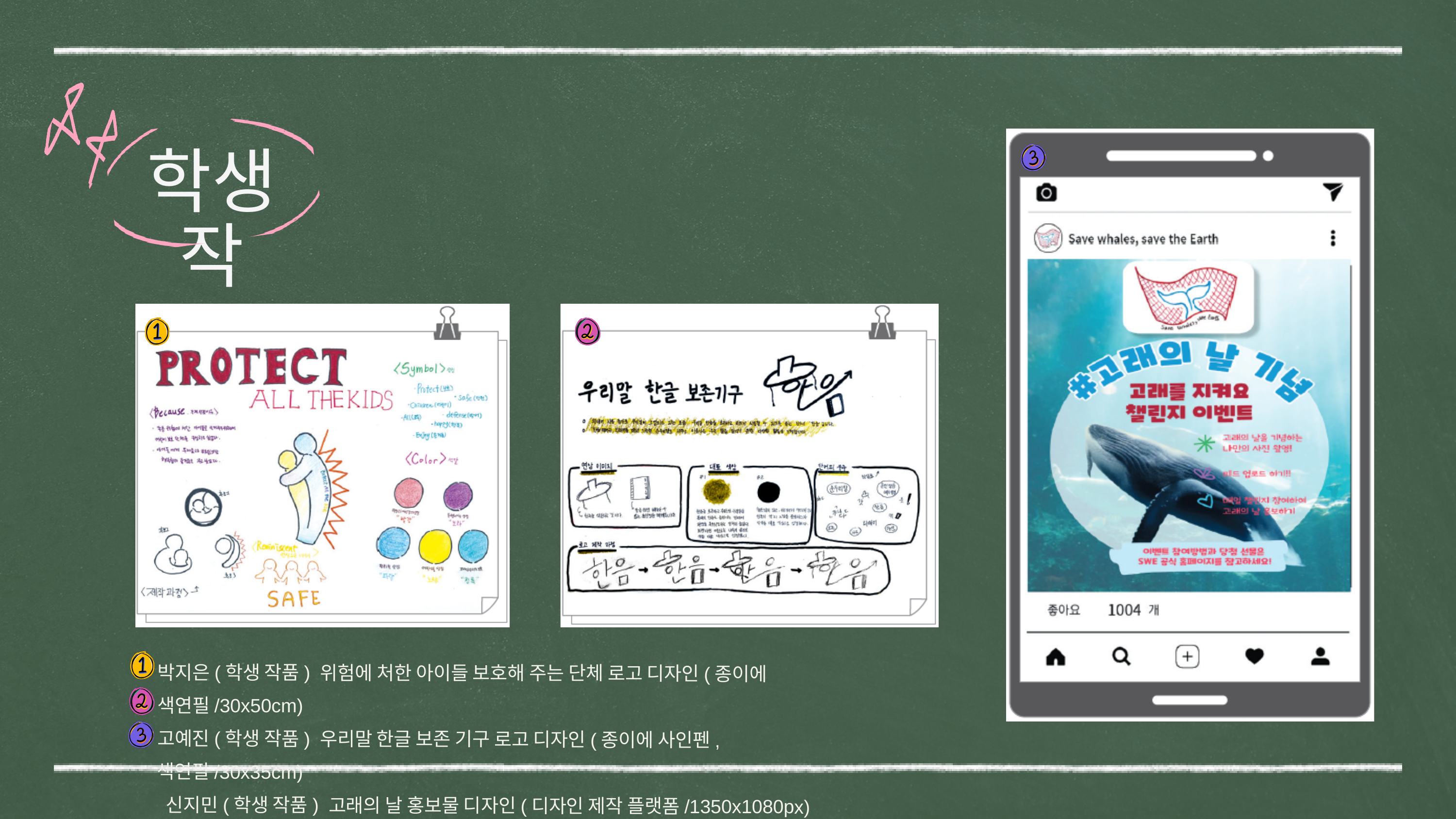

학생작

박지은(학생 작품) 위험에 처한 아이들 보호해 주는 단체 로고 디자인(종이에 색연필/30x50cm)
고예진(학생 작품) 우리말 한글 보존 기구 로고 디자인(종이에 사인펜, 색연필/30x35cm)
 신지민(학생 작품) 고래의 날 홍보물 디자인(디자인 제작 플랫폼/1350x1080px)